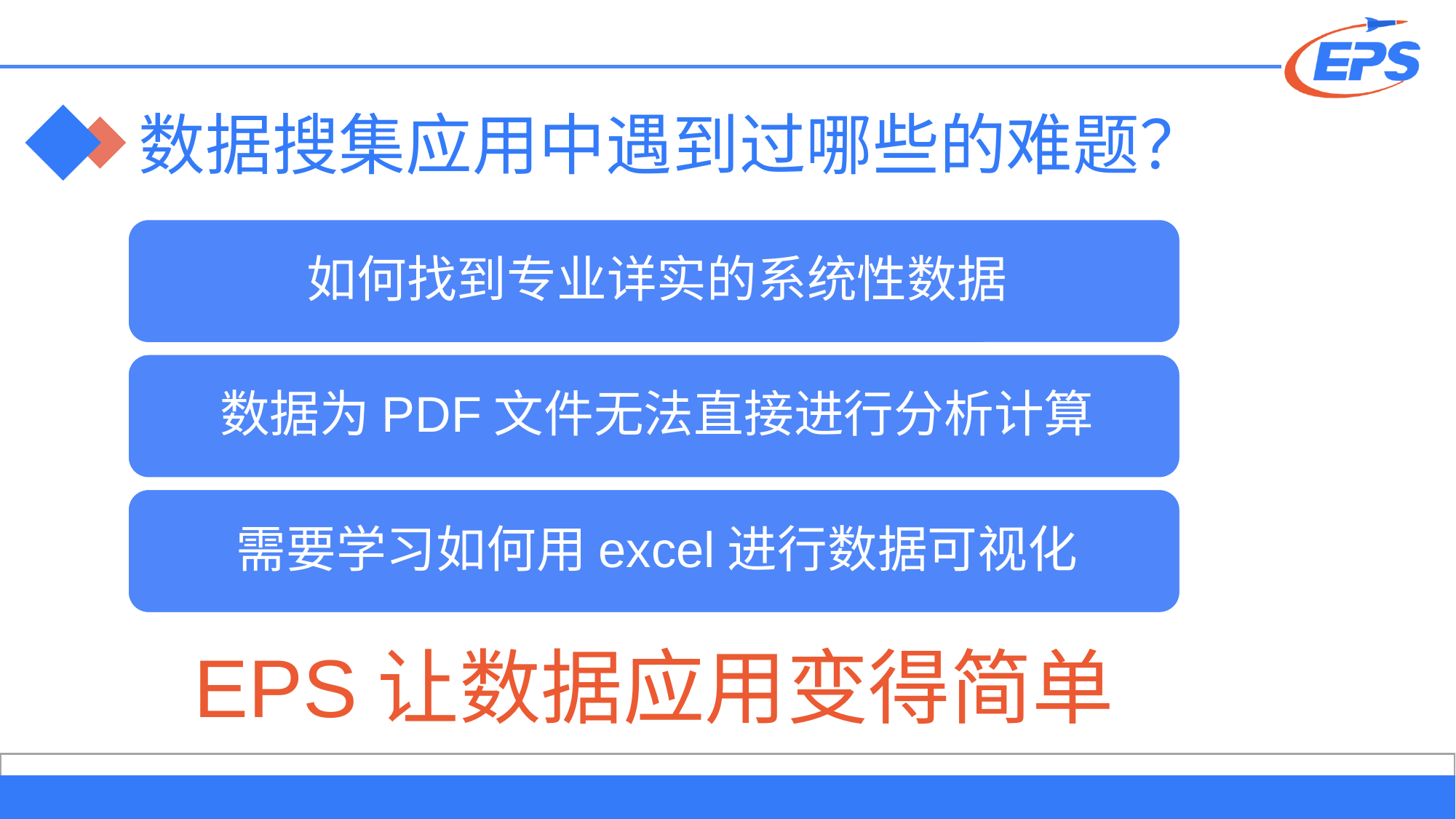

# 数据搜集应用中遇到过哪些的难题？
如何找到专业详实的系统性数据
数据为PDF文件无法直接进行分析计算
需要学习如何用excel进行数据可视化
EPS让数据应用变得简单